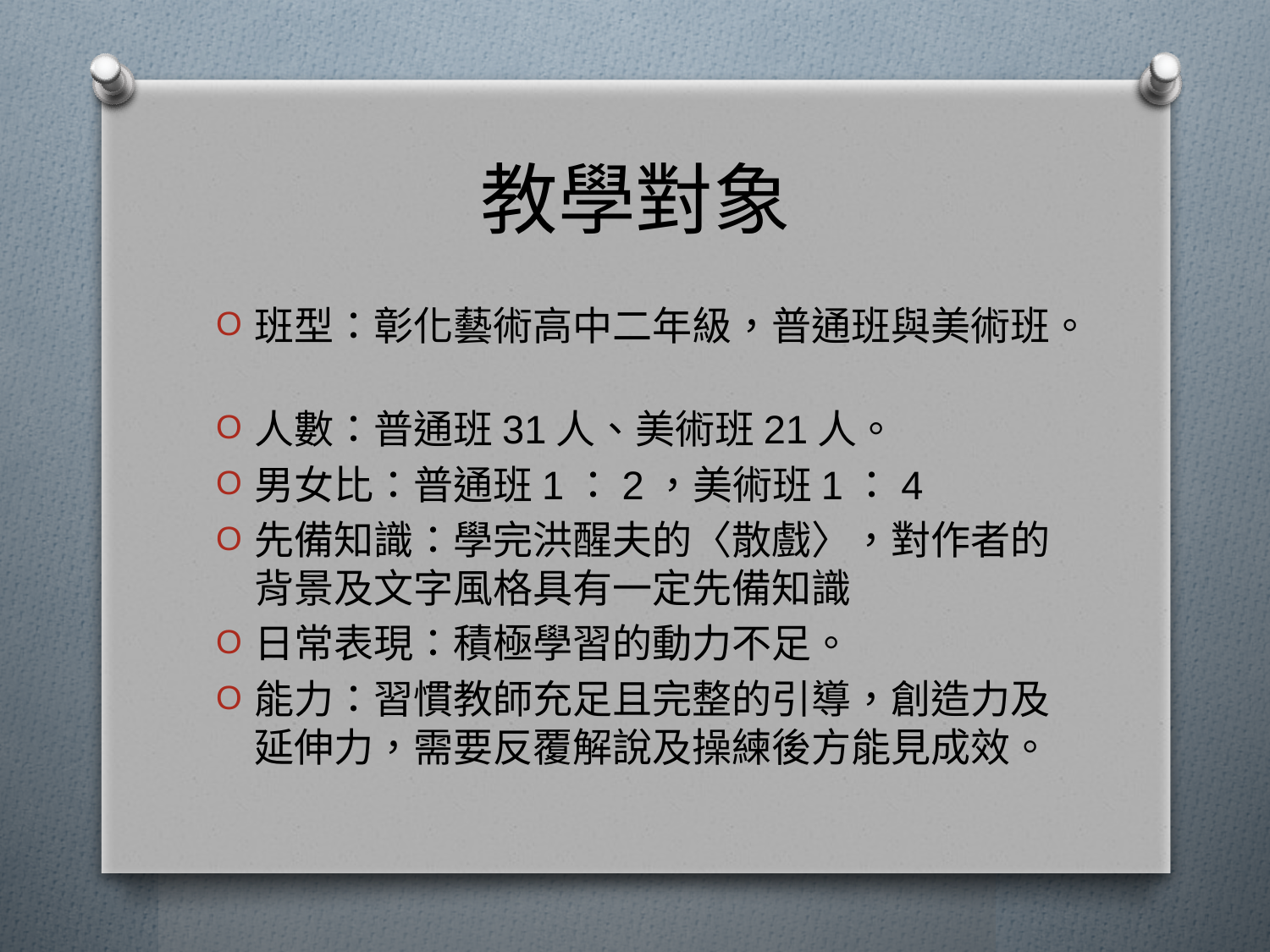

# 教學對象
班型：彰化藝術高中二年級，普通班與美術班。
人數：普通班31人、美術班21人。
男女比：普通班1：2，美術班1：4
先備知識：學完洪醒夫的〈散戲〉，對作者的背景及文字風格具有一定先備知識
日常表現：積極學習的動力不足。
能力：習慣教師充足且完整的引導，創造力及延伸力，需要反覆解說及操練後方能見成效。